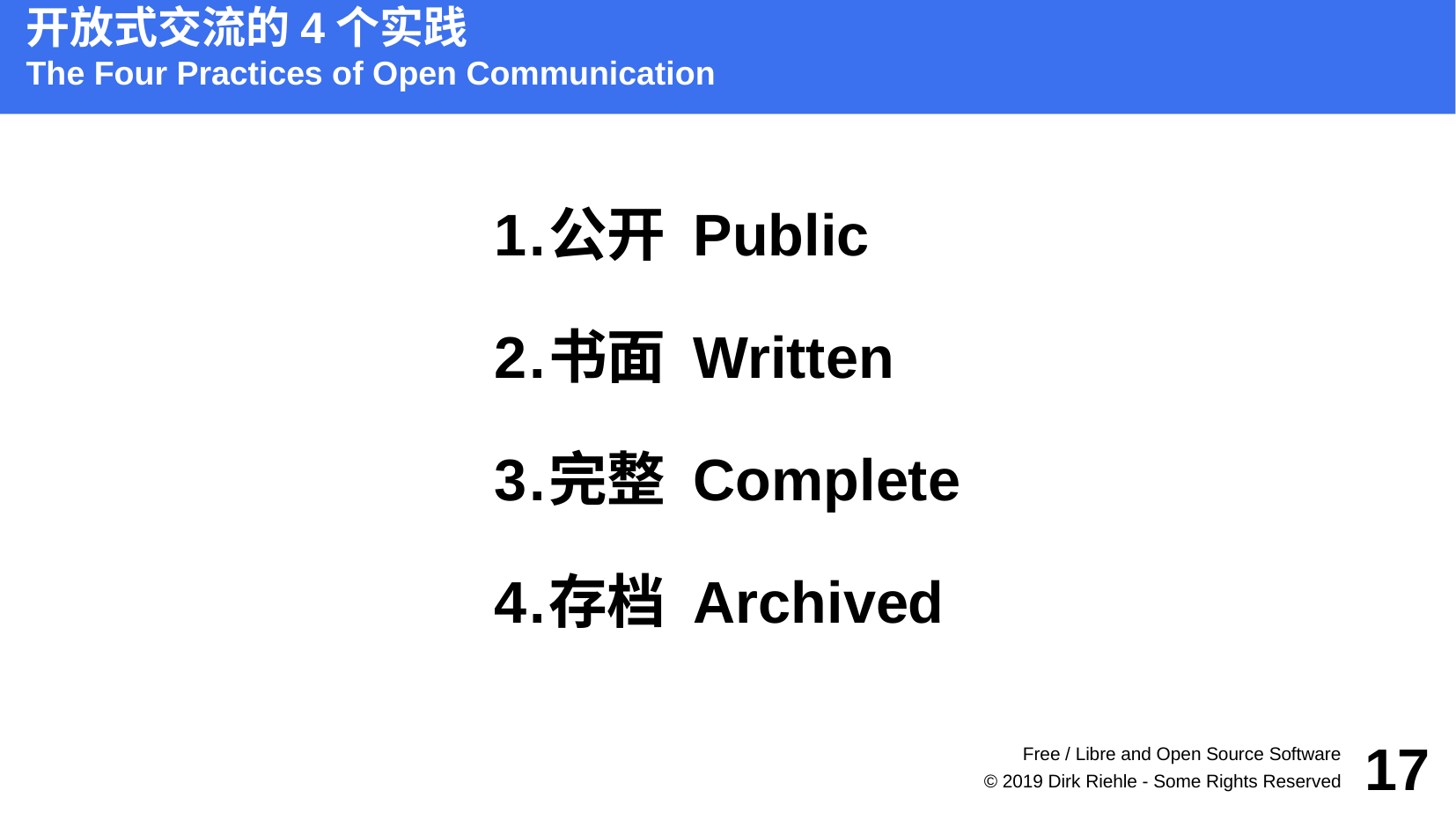

公开 Public
书面 Written
完整 Complete
存档 Archived
开放式交流的4个实践
The Four Practices of Open Communication
Free / Libre and Open Source Software
17
© 2019 Dirk Riehle - Some Rights Reserved